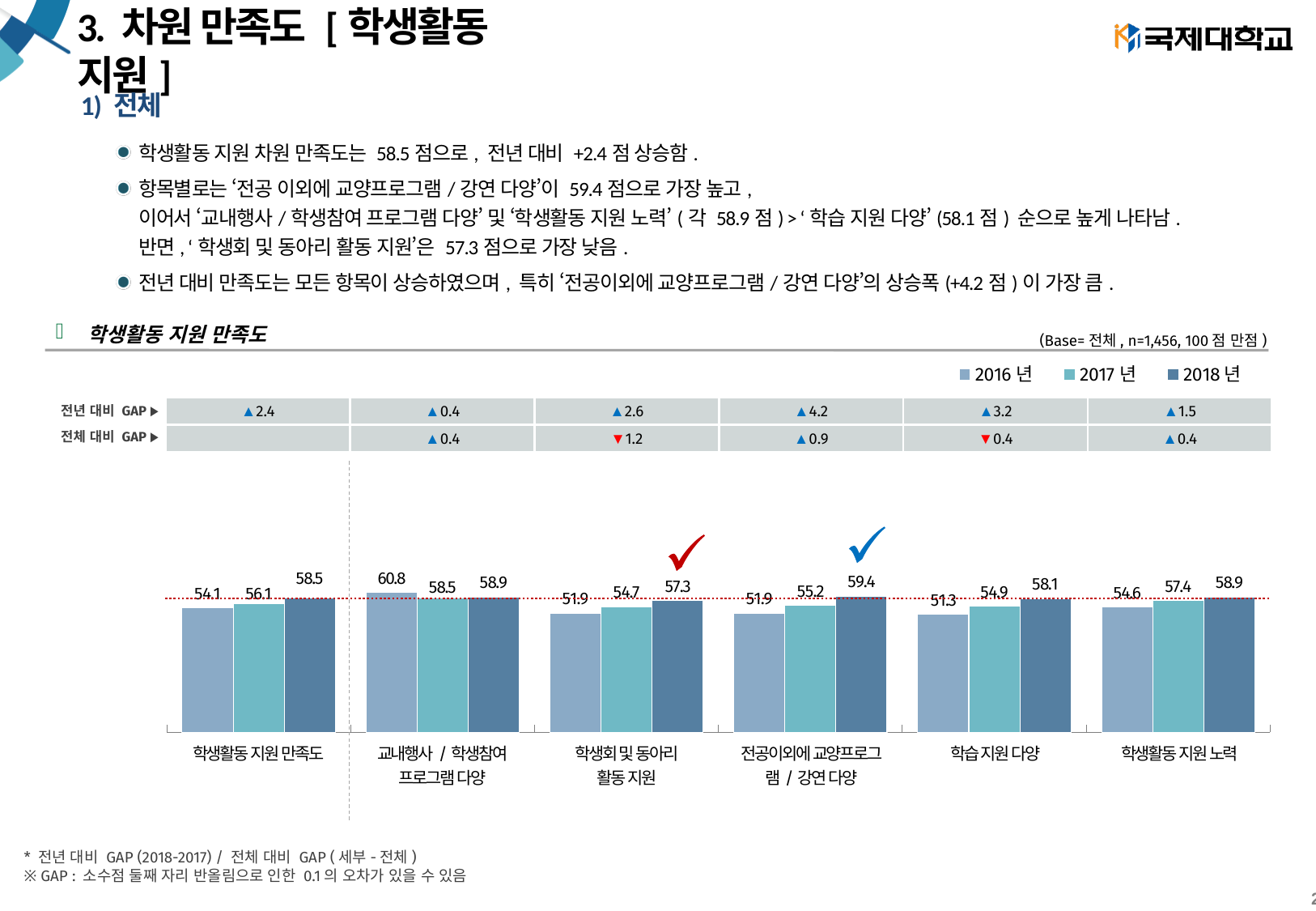

# 3. 차원 만족도 [학생활동 지원]
1) 전체
학생활동 지원 차원 만족도는 58.5점으로, 전년 대비 +2.4점 상승함.
항목별로는 ‘전공 이외에 교양프로그램/강연 다양’이 59.4점으로 가장 높고,
이어서 ‘교내행사/학생참여 프로그램 다양’ 및 ‘학생활동 지원 노력’(각 58.9점) > ‘학습 지원 다양’(58.1점) 순으로 높게 나타남.
반면, ‘학생회 및 동아리 활동 지원’은 57.3점으로 가장 낮음.
전년 대비 만족도는 모든 항목이 상승하였으며, 특히 ‘전공이외에 교양프로그램/강연 다양’의 상승폭(+4.2점)이 가장 큼.
학생활동 지원 만족도
(Base=전체, n=1,456, 100점 만점)

### Chart

| Category | 2016년 | 2017년 | 2018년 |
|---|---|---|---|
| ● 학생활동 지원 만족도 | 54.10430746258501 | 56.12941493691483 | 58.51928851950297 |
| 교내행사/학생참여프로그램 다양 | 60.81632707482993 | 58.49816849816835 | 58.928158928378316 |
| 학생회 및 동아리 활동 지원 | 51.93006130790186 | 54.71068376068373 | 57.2765072766874 |
| 전공이외에 교양프로그램/강연 다양 | 51.90735558583102 | 55.161453879046974 | 59.36849410156825 |
| 학습 지원 다양 | 51.27330422919501 | 54.90262996941895 | 58.14814814831247 |
| 학생활동 지원 노력 | 54.570259345156906 | 57.3882280809319 | 58.90204271149716 |
| ▲2.4 | ▲0.4 | ▲2.6 | ▲4.2 | ▲3.2 | ▲1.5 |
| --- | --- | --- | --- | --- | --- |
|  | ▲0.4 | ▼1.2 | ▲0.9 | ▼0.4 | ▲0.4 |
전년 대비 GAP ▶
전체 대비 GAP ▶

| 학생활동 지원 만족도 | 교내행사/학생참여 프로그램 다양 | 학생회 및 동아리 활동 지원 | 전공이외에 교양프로그램/강연 다양 | 학습 지원 다양 | 학생활동 지원 노력 |
| --- | --- | --- | --- | --- | --- |
* 전년 대비 GAP (2018-2017) / 전체 대비 GAP (세부-전체)
※ GAP : 소수점 둘째 자리 반올림으로 인한 0.1의 오차가 있을 수 있음